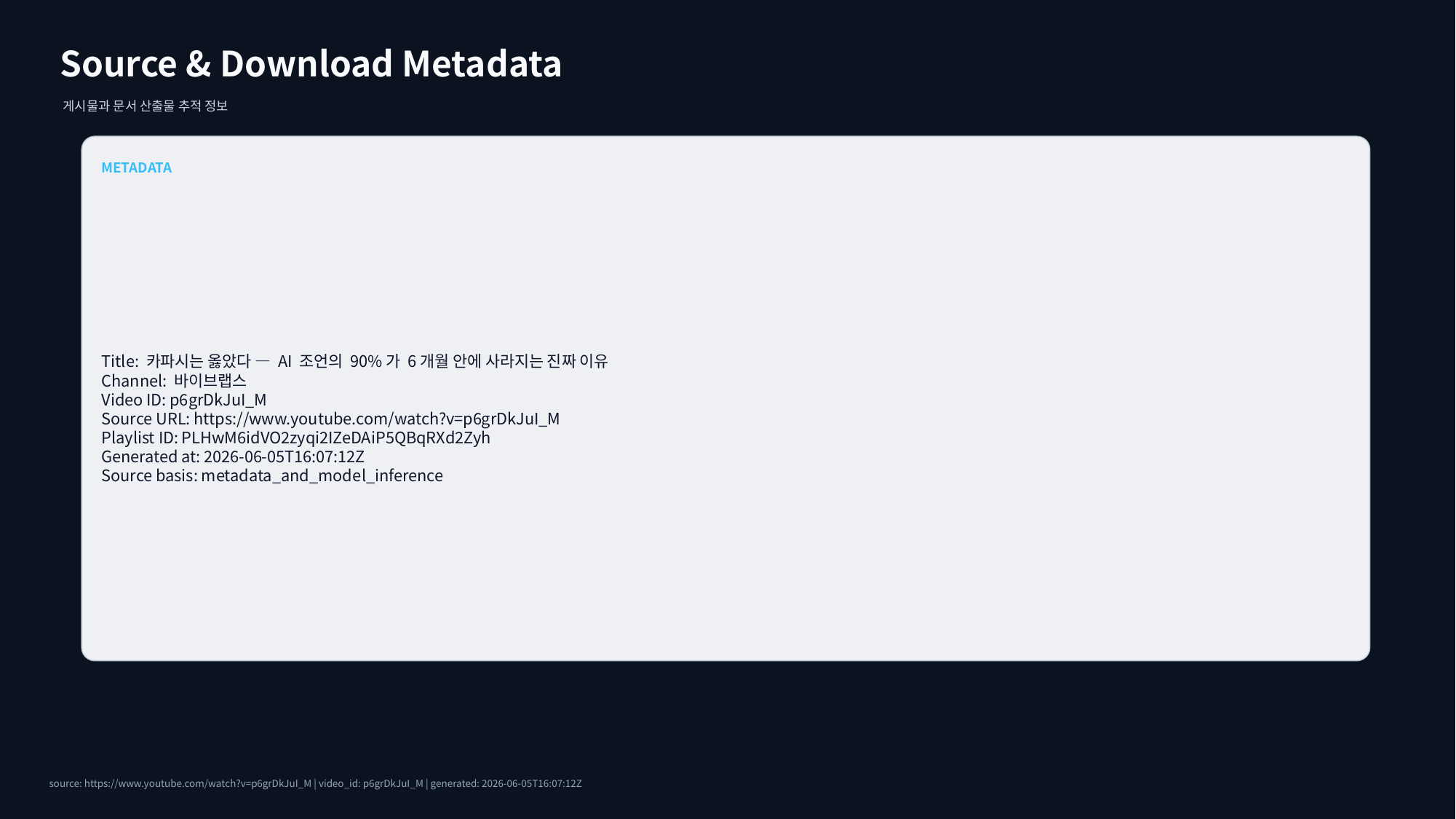

Source & Download Metadata
게시물과 문서 산출물 추적 정보

METADATA
Title: 카파시는 옳았다 — AI 조언의 90%가 6개월 안에 사라지는 진짜 이유
Channel: 바이브랩스
Video ID: p6grDkJuI_M
Source URL: https://www.youtube.com/watch?v=p6grDkJuI_M
Playlist ID: PLHwM6idVO2zyqi2IZeDAiP5QBqRXd2Zyh
Generated at: 2026-06-05T16:07:12Z
Source basis: metadata_and_model_inference
source: https://www.youtube.com/watch?v=p6grDkJuI_M | video_id: p6grDkJuI_M | generated: 2026-06-05T16:07:12Z